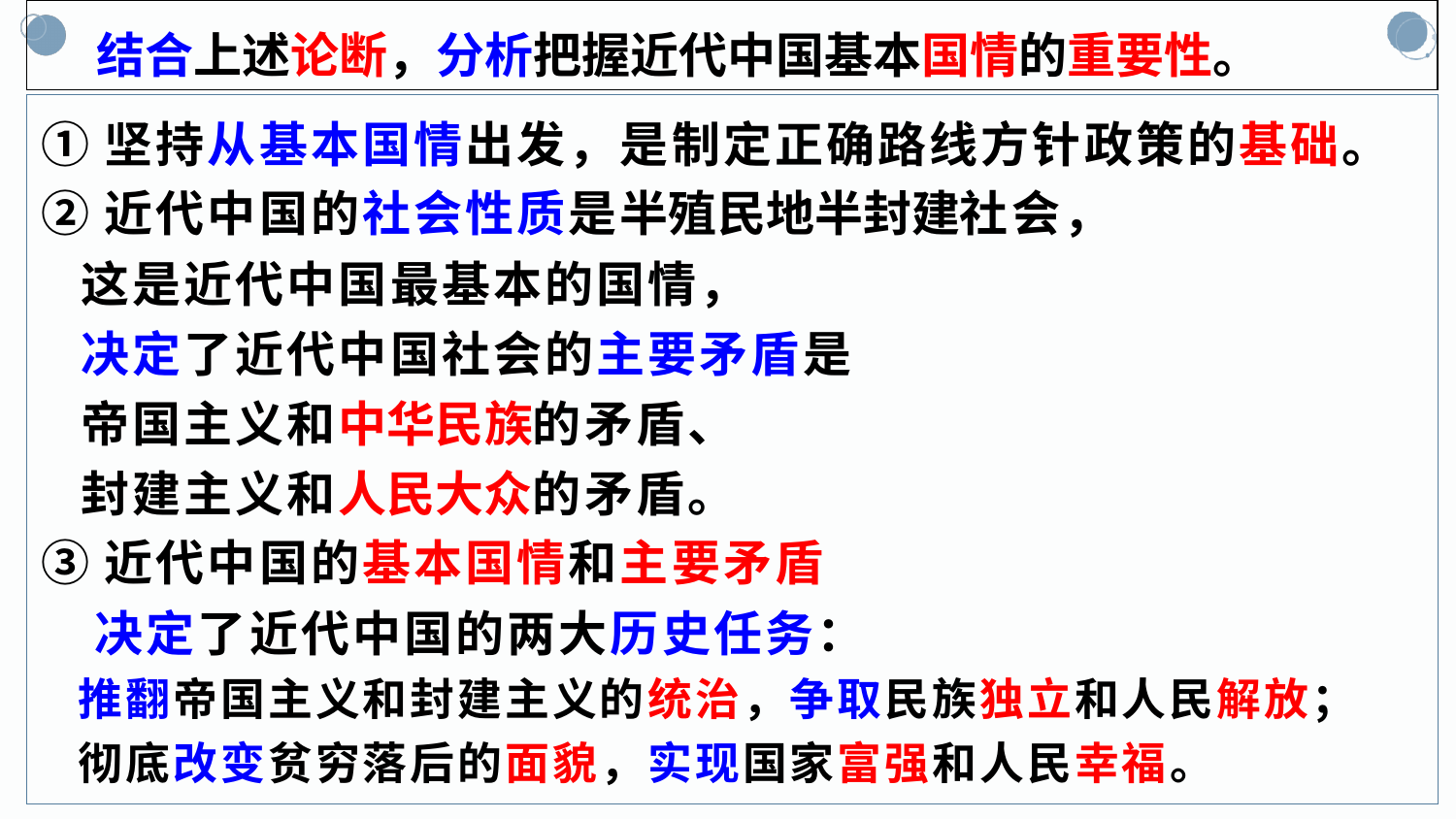

结合上述论断，分析把握近代中国基本国情的重要性。
①坚持从基本国情出发，是制定正确路线方针政策的基础。
②近代中国的社会性质是半殖民地半封建社会，
  这是近代中国最基本的国情，
  决定了近代中国社会的主要矛盾是
  帝国主义和中华民族的矛盾、
  封建主义和人民大众的矛盾。
③近代中国的基本国情和主要矛盾
   决定了近代中国的两大历史任务：
  推翻帝国主义和封建主义的统治，争取民族独立和人民解放；
  彻底改变贫穷落后的面貌，实现国家富强和人民幸福。